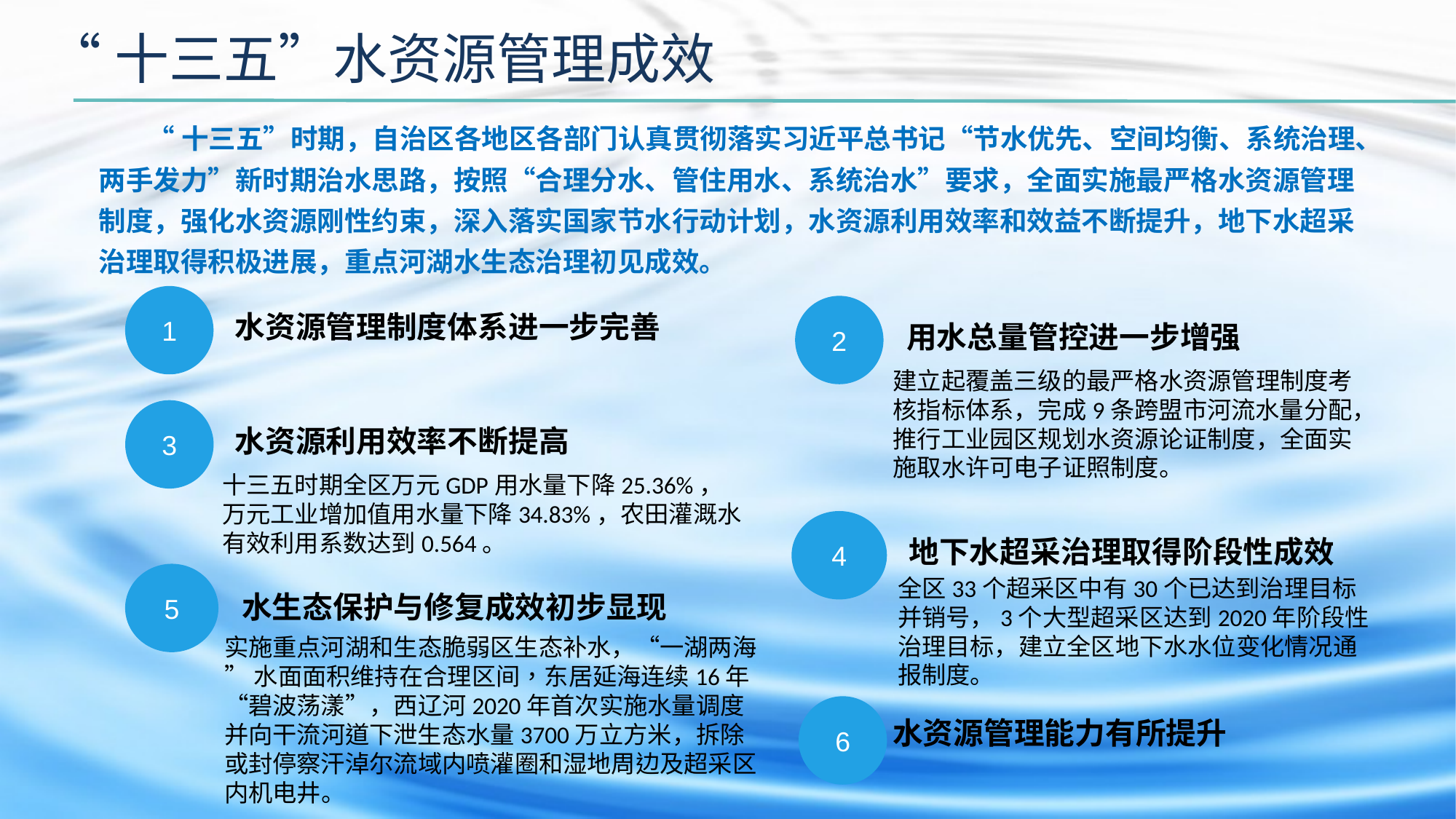

“十三五”水资源管理成效
“十三五”时期，自治区各地区各部门认真贯彻落实习近平总书记“节水优先、空间均衡、系统治理、两手发力”新时期治水思路，按照“合理分水、管住用水、系统治水”要求，全面实施最严格水资源管理制度，强化水资源刚性约束，深入落实国家节水行动计划，水资源利用效率和效益不断提升，地下水超采治理取得积极进展，重点河湖水生态治理初见成效。
1
水资源管理制度体系进一步完善
2
用水总量管控进一步增强
建立起覆盖三级的最严格水资源管理制度考核指标体系，完成9条跨盟市河流水量分配，推行工业园区规划水资源论证制度，全面实施取水许可电子证照制度。
3
水资源利用效率不断提高
十三五时期全区万元GDP用水量下降25.36%，万元工业增加值用水量下降34.83%，农田灌溉水有效利用系数达到0.564。
4
地下水超采治理取得阶段性成效
5
水生态保护与修复成效初步显现
全区33个超采区中有30个已达到治理目标并销号，3个大型超采区达到2020年阶段性治理目标，建立全区地下水水位变化情况通报制度。
实施重点河湖和生态脆弱区生态补水，“一湖两海” 水面面积维持在合理区间，东居延海连续16年“碧波荡漾”，西辽河2020年首次实施水量调度并向干流河道下泄生态水量3700万立方米，拆除或封停察汗淖尔流域内喷灌圈和湿地周边及超采区内机电井。
6
水资源管理能力有所提升